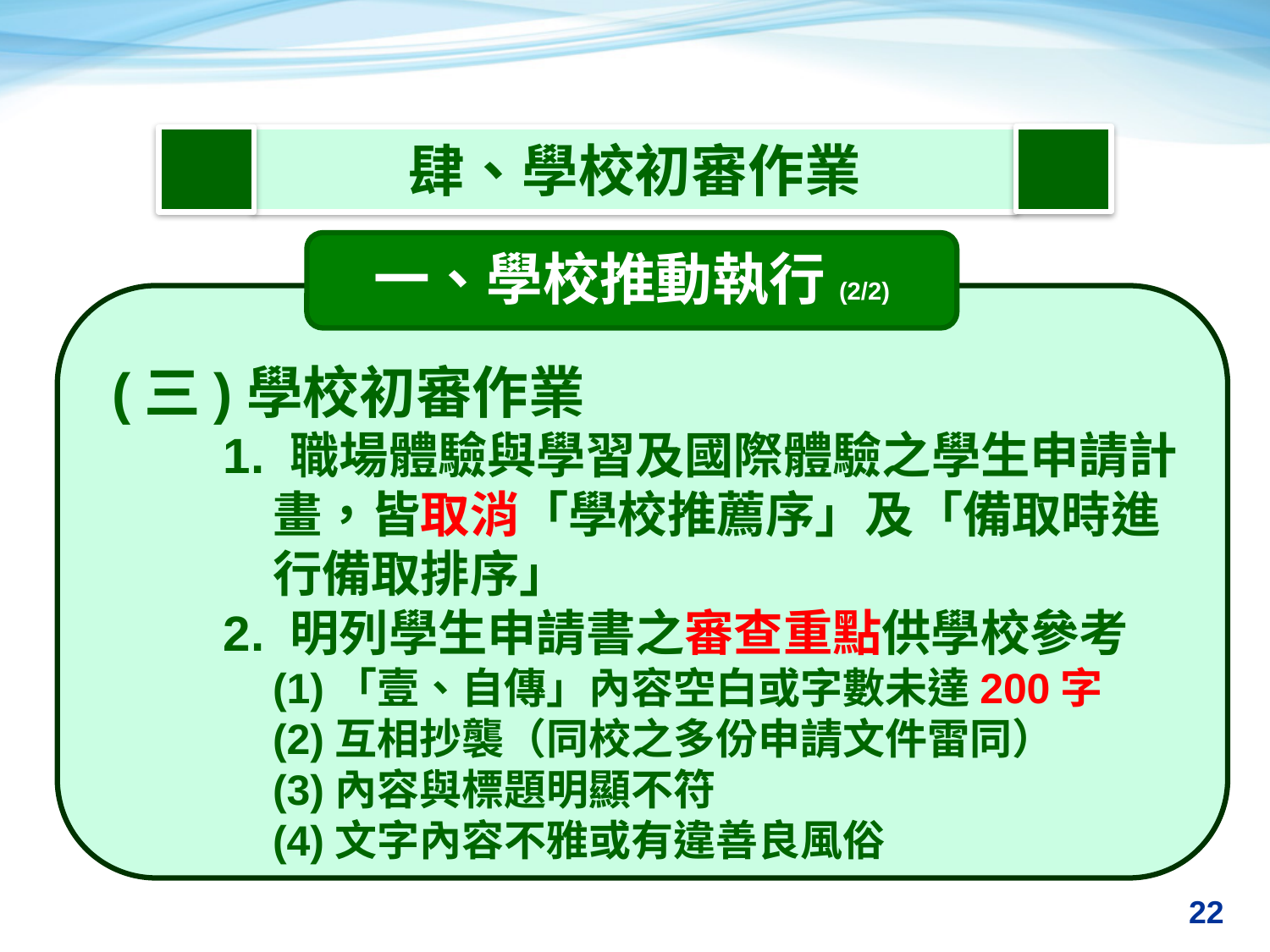

肆、學校初審作業
一、學校推動執行(2/2)

(三)學校初審作業
1. 職場體驗與學習及國際體驗之學生申請計畫，皆取消「學校推薦序」及「備取時進行備取排序」
2. 明列學生申請書之審查重點供學校參考  (1)「壹、自傳」內容空白或字數未達200字
(2)互相抄襲（同校之多份申請文件雷同）
(3)內容與標題明顯不符
(4)文字內容不雅或有違善良風俗
22
22